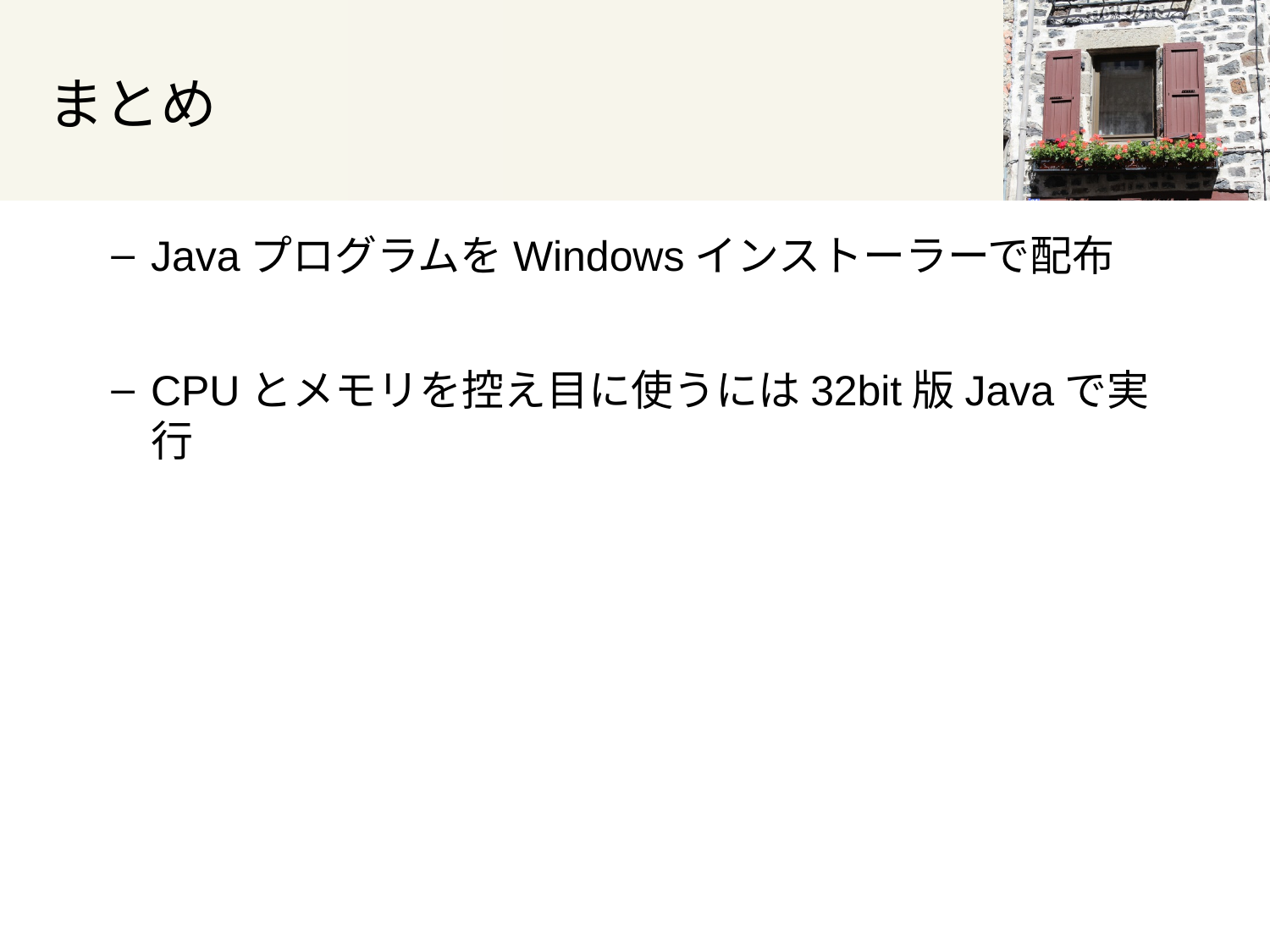

# まとめ
JavaプログラムをWindowsインストーラーで配布

CPUとメモリを控え目に使うには32bit版Javaで実行